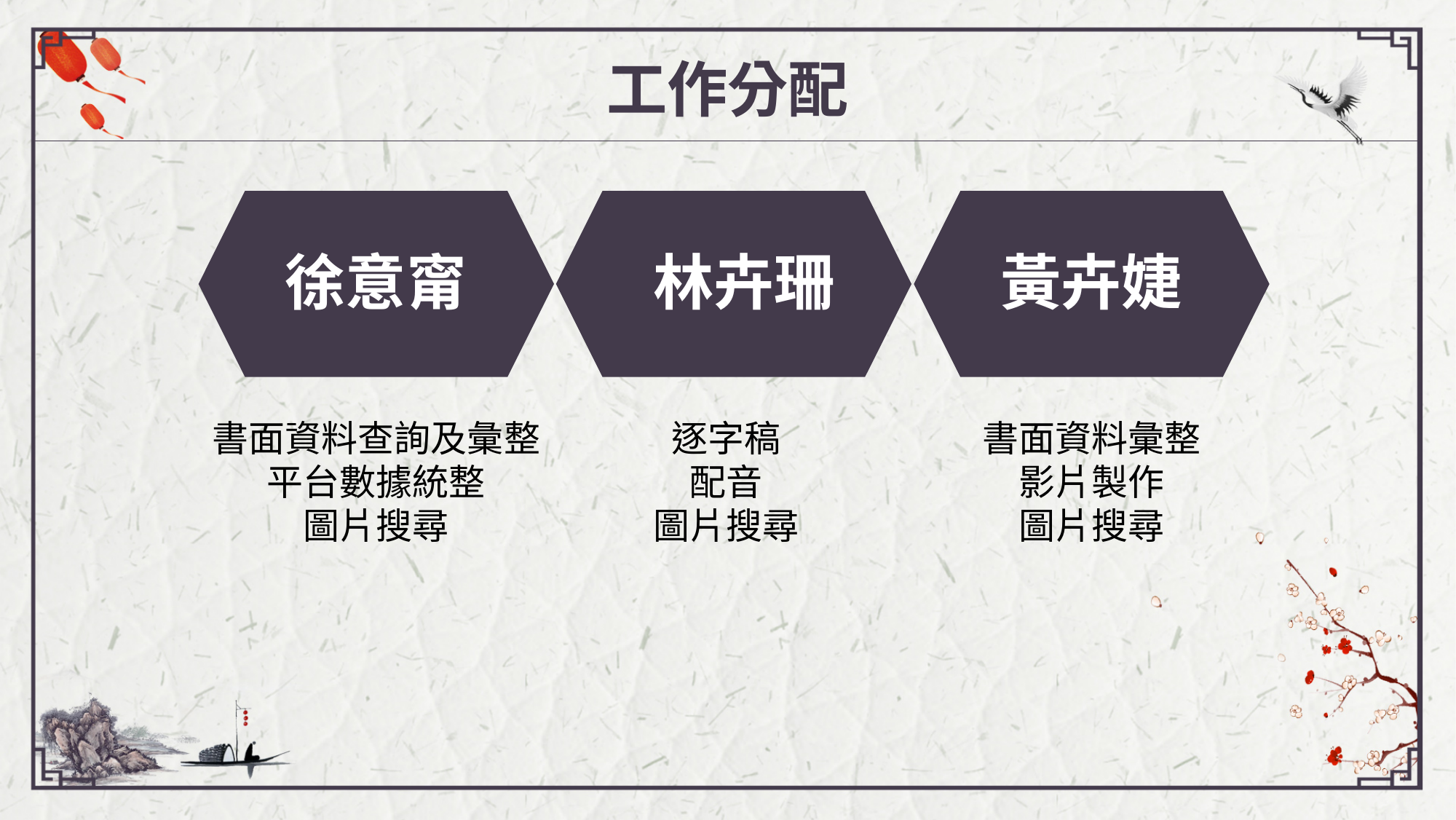

工作分配

徐意甯
林卉珊
黃卉婕
書面資料查詢及彙整
平台數據統整
圖片搜尋
逐字稿
配音
圖片搜尋
書面資料彙整
影片製作
圖片搜尋